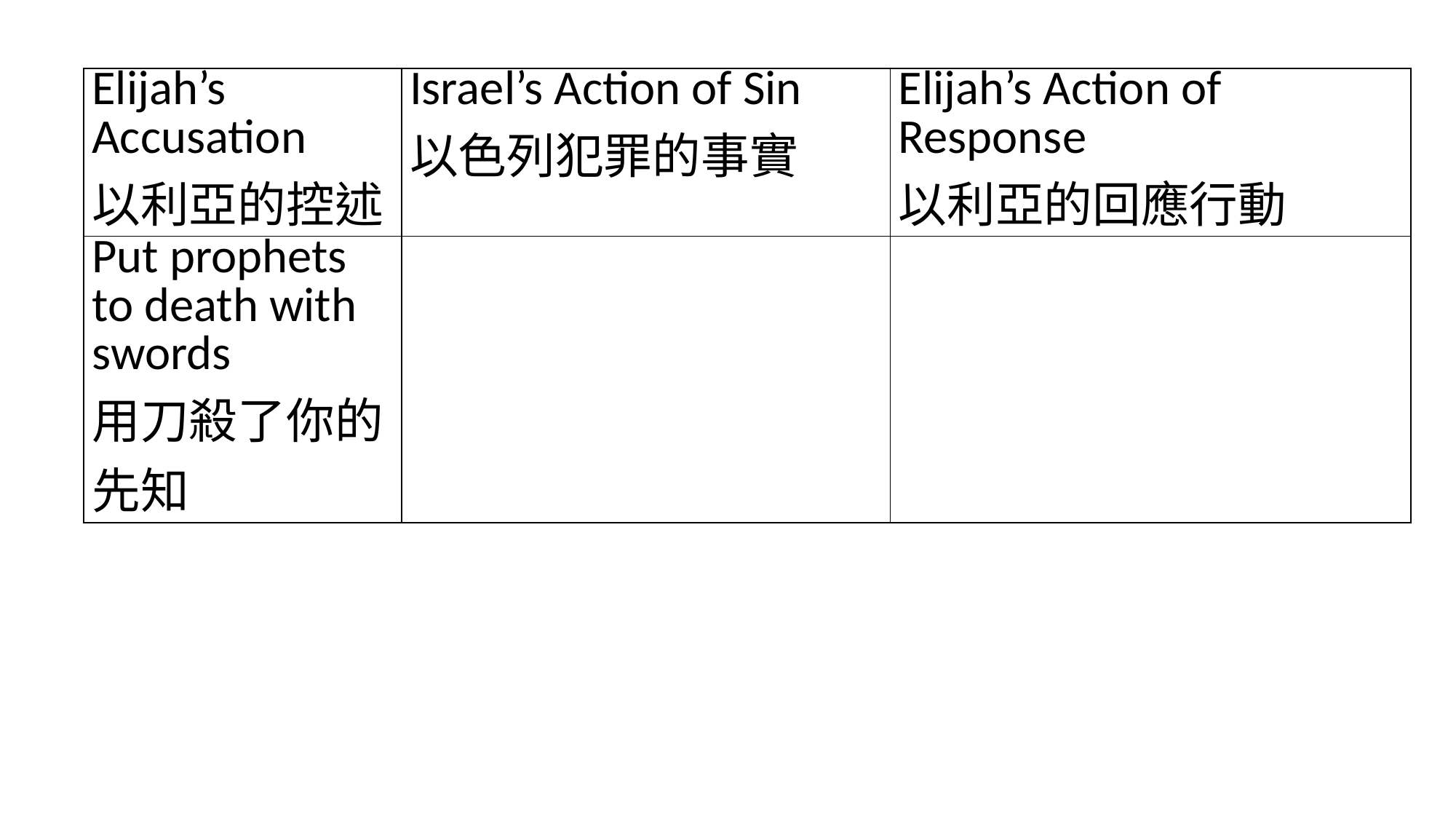

#
| Elijah’s Accusation 以利亞的控述 | Israel’s Action of Sin 以色列犯罪的事實 | Elijah’s Action of Response 以利亞的回應行動 |
| --- | --- | --- |
| Put prophets to death with swords 用刀殺了你的先知 |  |  |